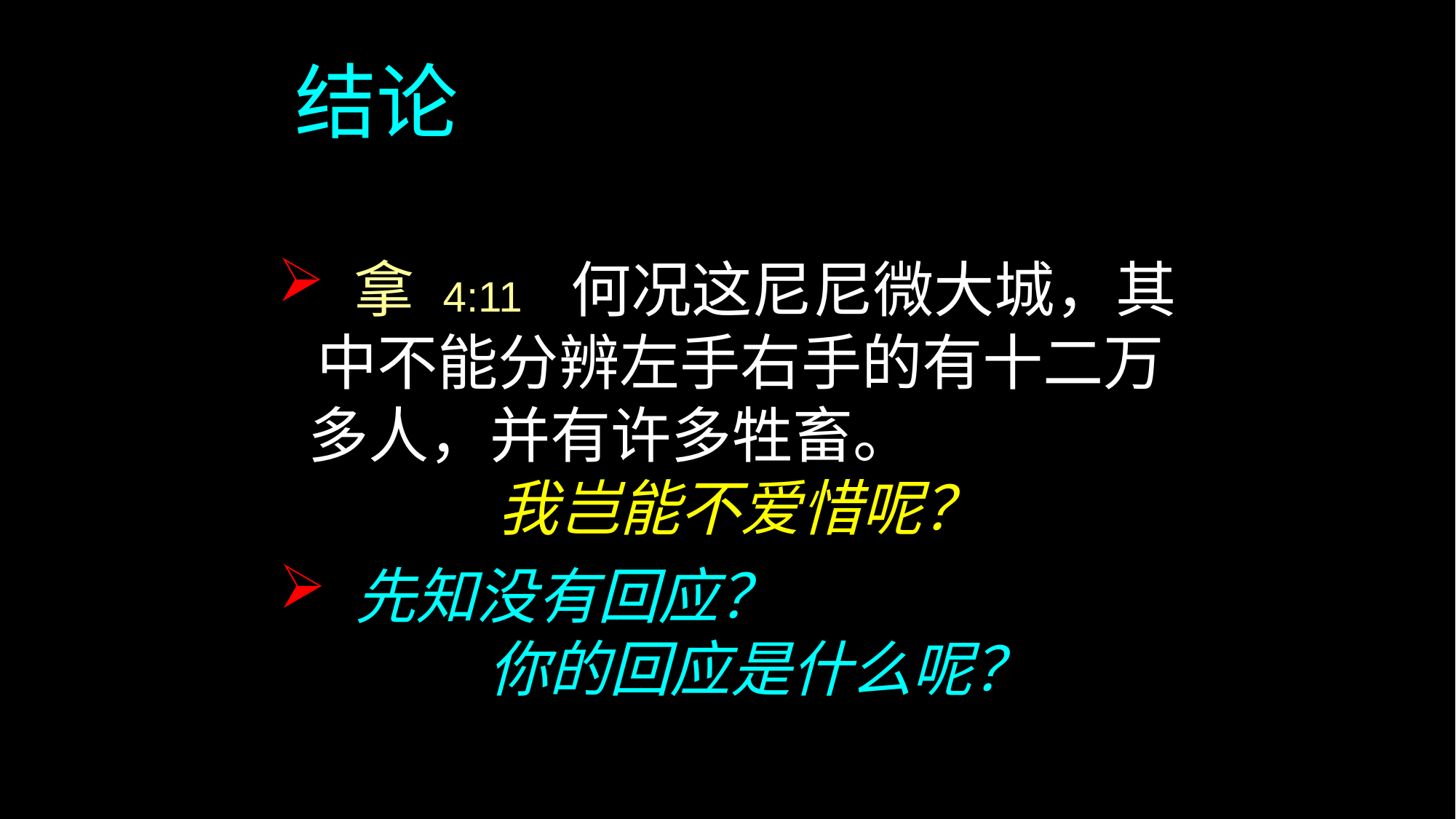

# 结论

 拿 4:11  何况这尼尼微大城，其中不能分辨左手右手的有十二万多人，并有许多牲畜。                    我岂能不爱惜呢？
 先知没有回应？                                 你的回应是什么呢？